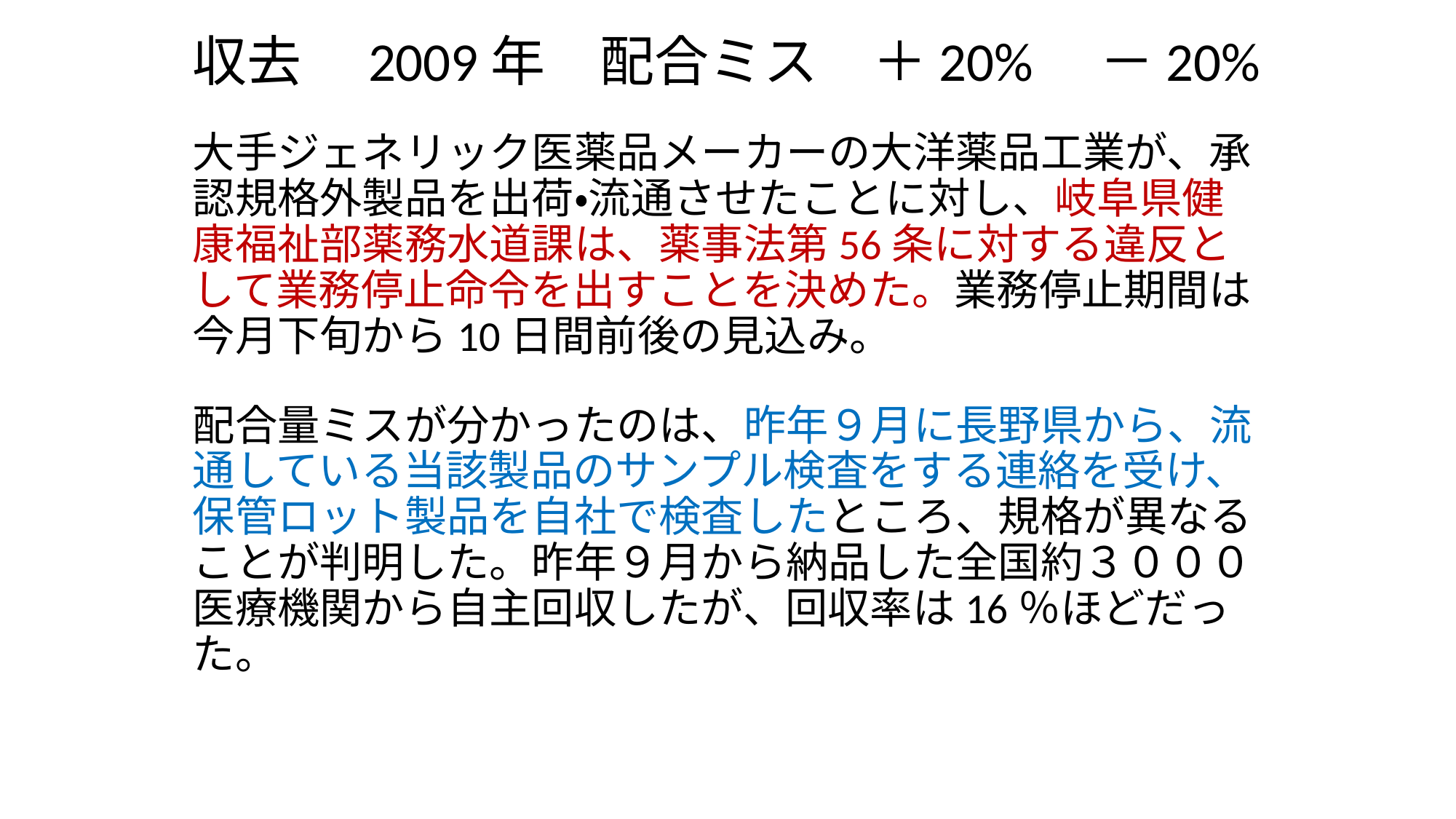

# 収去　2009年　配合ミス　＋20%　－20%
大手ジェネリック医薬品メーカーの大洋薬品工業が、承認規格外製品を出荷・流通させたことに対し、岐阜県健康福祉部薬務水道課は、薬事法第56条に対する違反として業務停止命令を出すことを決めた。業務停止期間は今月下旬から10日間前後の見込み。

配合量ミスが分かったのは、昨年９月に長野県から、流通している当該製品のサンプル検査をする連絡を受け、保管ロット製品を自社で検査したところ、規格が異なることが判明した。昨年９月から納品した全国約３０００医療機関から自主回収したが、回収率は16％ほどだった。